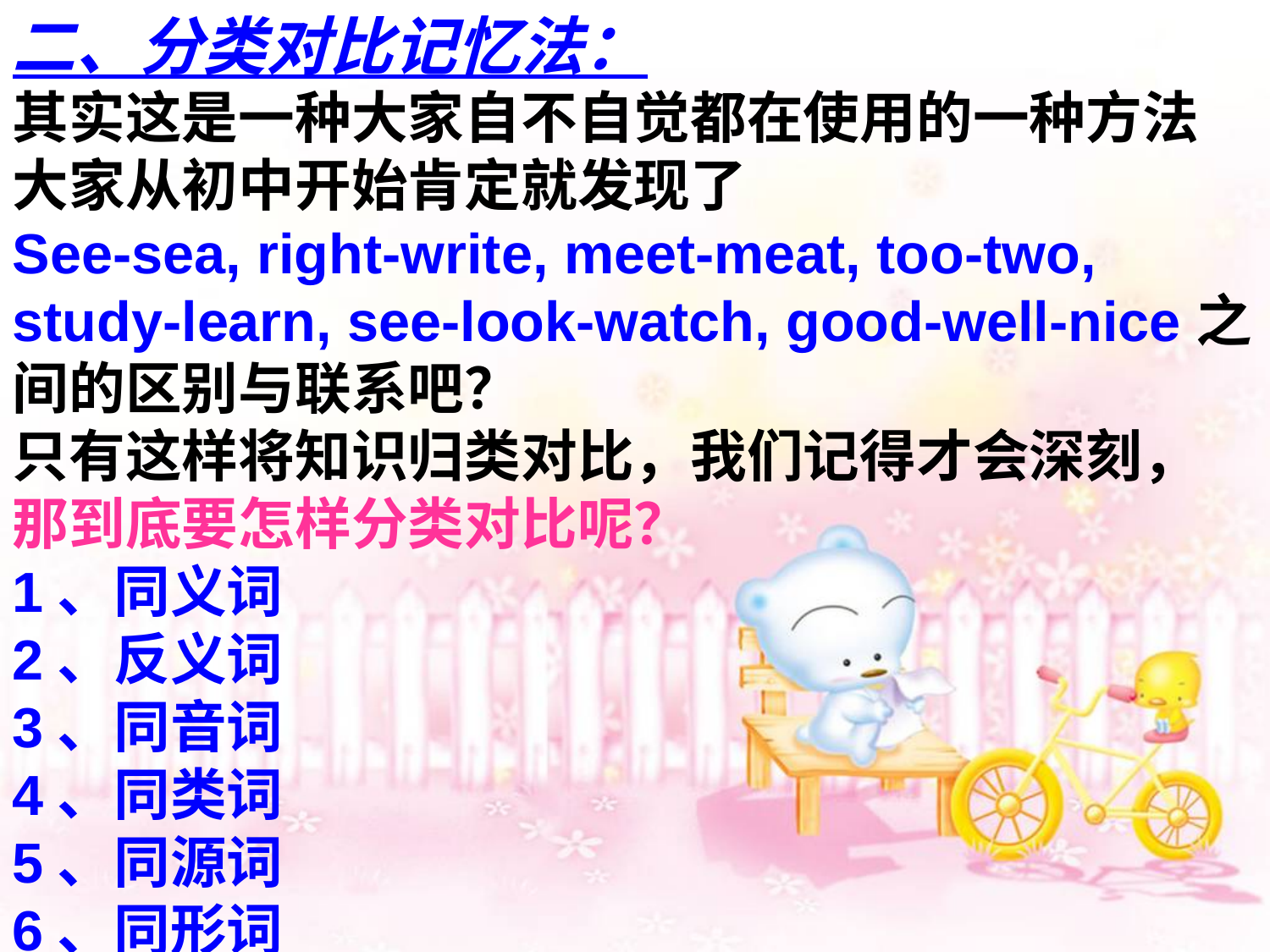

二、分类对比记忆法：
其实这是一种大家自不自觉都在使用的一种方法
大家从初中开始肯定就发现了
See-sea, right-write, meet-meat, too-two, study-learn, see-look-watch, good-well-nice之间的区别与联系吧？
只有这样将知识归类对比，我们记得才会深刻，
那到底要怎样分类对比呢？
1、同义词
2、反义词
3、同音词
4、同类词
5、同源词
6、同形词